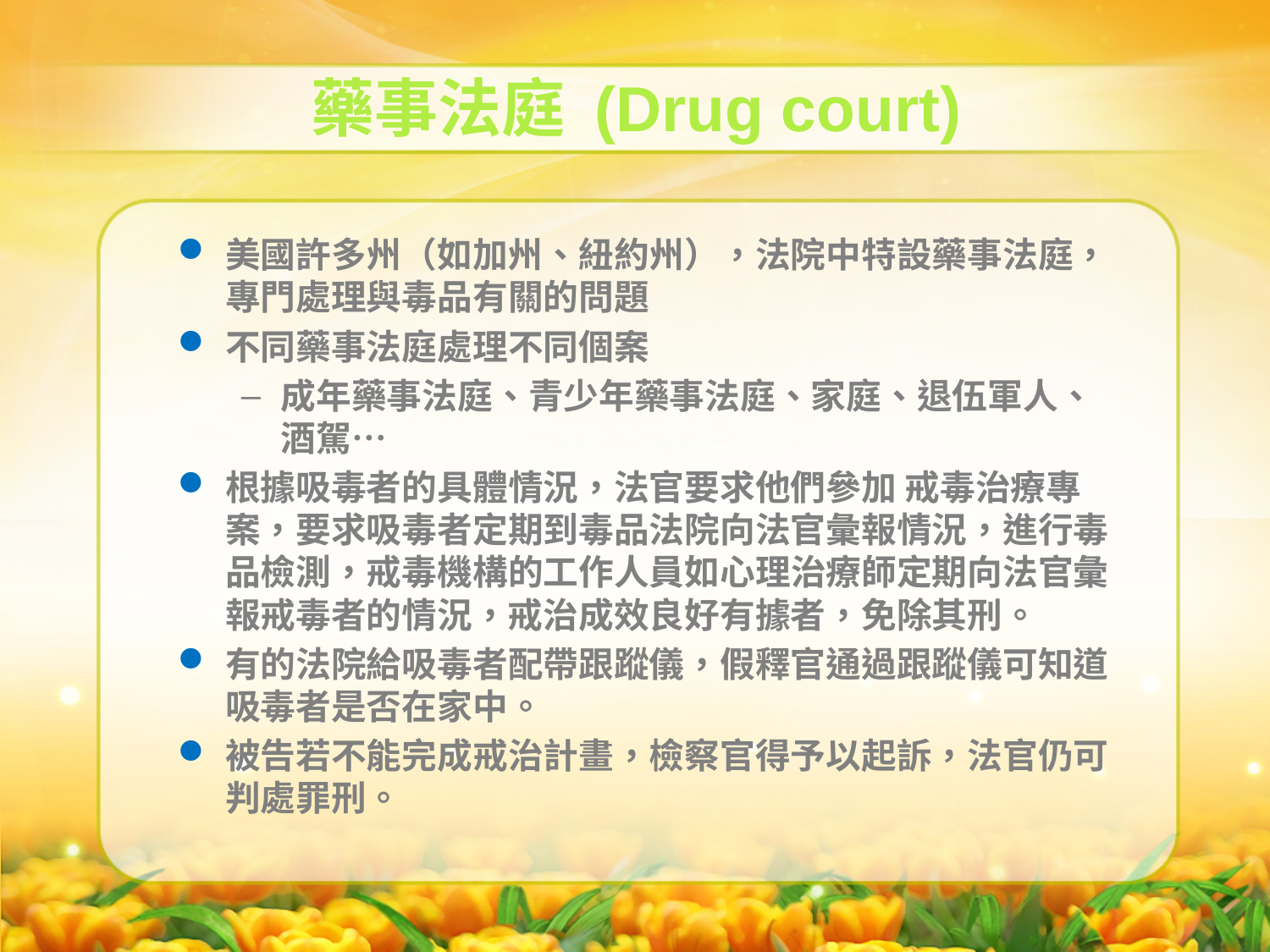

藥事法庭 (Drug court)
美國許多州（如加州、紐約州），法院中特設藥事法庭，專門處理與毒品有關的問題
不同藥事法庭處理不同個案
成年藥事法庭、青少年藥事法庭、家庭、退伍軍人、酒駕…
根據吸毒者的具體情況，法官要求他們參加 戒毒治療專案，要求吸毒者定期到毒品法院向法官彙報情況，進行毒品檢測，戒毒機構的工作人員如心理治療師定期向法官彙報戒毒者的情況，戒治成效良好有據者，免除其刑。
有的法院給吸毒者配帶跟蹤儀，假釋官通過跟蹤儀可知道吸毒者是否在家中。
被告若不能完成戒治計畫，檢察官得予以起訴，法官仍可判處罪刑。